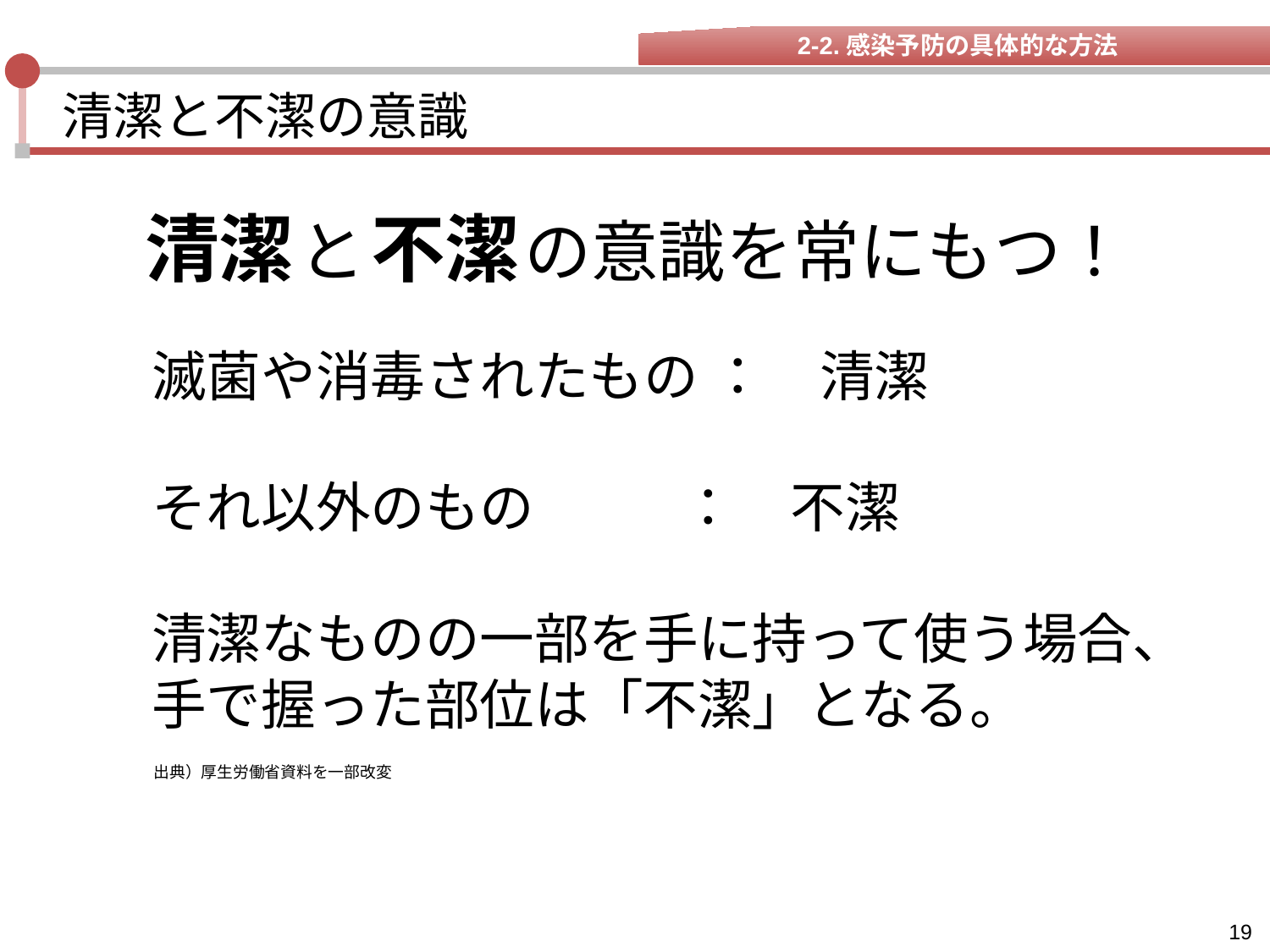

2-2.感染予防の具体的な方法
# 清潔と不潔の意識
清潔と不潔の意識を常にもつ！
滅菌や消毒されたもの ：　清潔

それ以外のもの            ：　不潔

清潔なものの一部を手に持って使う場合、手で握った部位は「不潔」となる。
出典）厚生労働省資料を一部改変
19